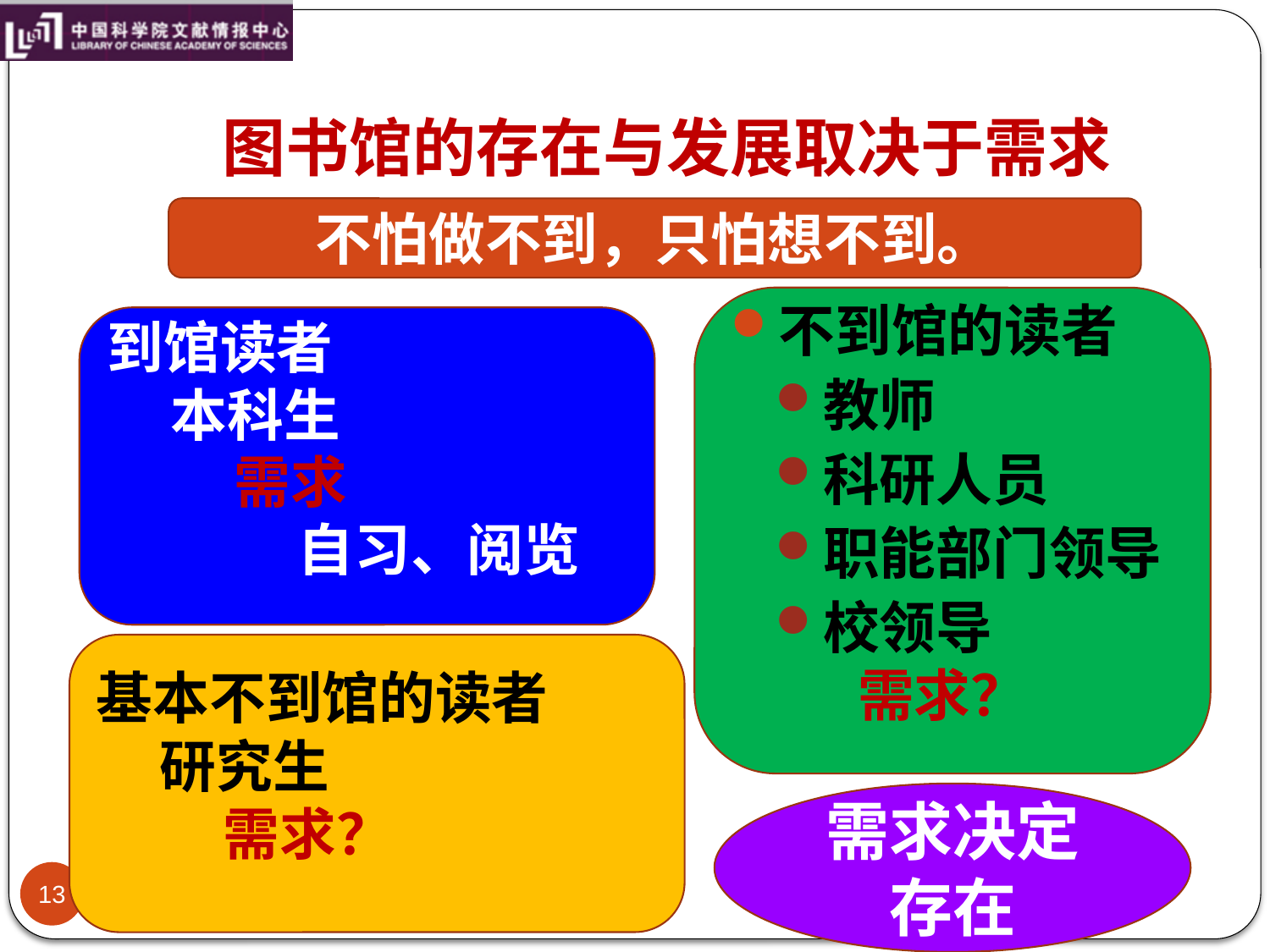

# 图书馆的存在与发展取决于需求
不怕做不到，只怕想不到。
不到馆的读者
教师
科研人员
职能部门领导
校领导
需求？

到馆读者
本科生
需求
自习、阅览

基本不到馆的读者
研究生
需求？

需求决定存在

13